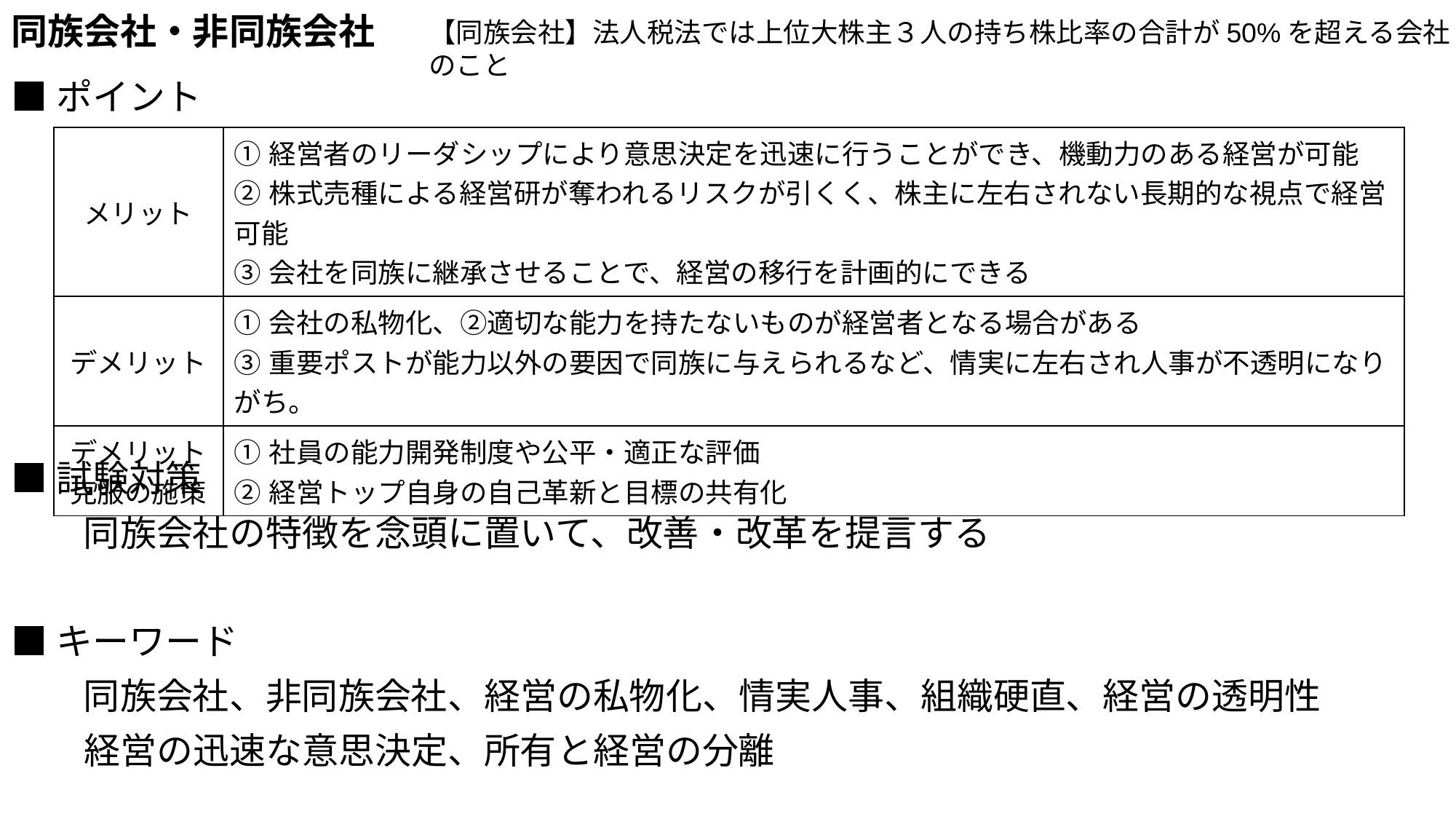

# 同族会社・非同族会社
【同族会社】法人税法では上位大株主３人の持ち株比率の合計が50%を超える会社のこと
■ポイント

■試験対策
　　同族会社の特徴を念頭に置いて、改善・改革を提言する

■キーワード
　　同族会社、非同族会社、経営の私物化、情実人事、組織硬直、経営の透明性
　　経営の迅速な意思決定、所有と経営の分離
| メリット | ①経営者のリーダシップにより意思決定を迅速に行うことができ、機動力のある経営が可能 ②株式売種による経営研が奪われるリスクが引くく、株主に左右されない長期的な視点で経営可能 ③会社を同族に継承させることで、経営の移行を計画的にできる |
| --- | --- |
| デメリット | ①会社の私物化、②適切な能力を持たないものが経営者となる場合がある ③重要ポストが能力以外の要因で同族に与えられるなど、情実に左右され人事が不透明になりがち。 |
| デメリット 克服の施策 | ①社員の能力開発制度や公平・適正な評価 ②経営トップ自身の自己革新と目標の共有化 |